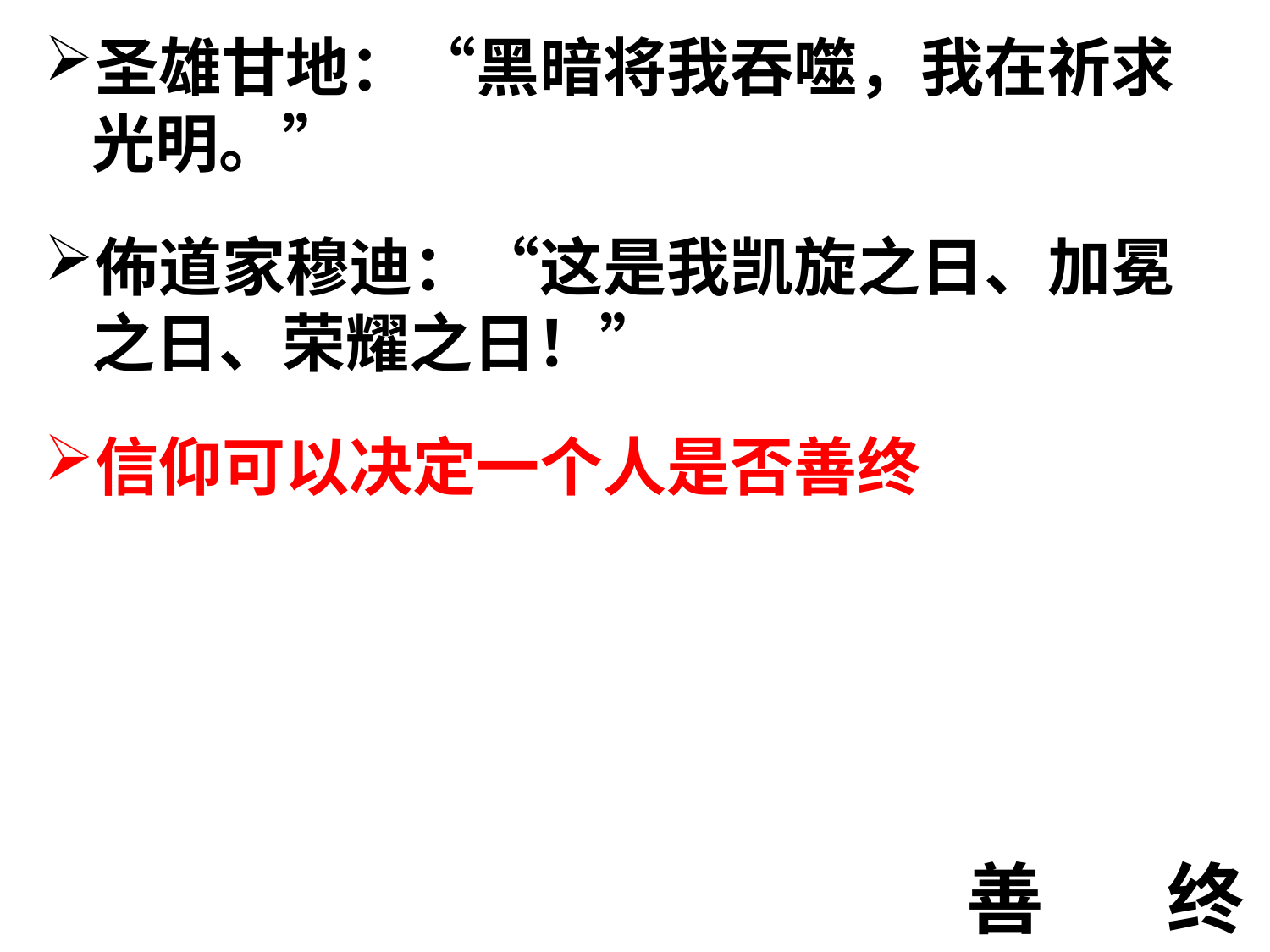

圣雄甘地：“黑暗将我吞噬，我在祈求光明。”

佈道家穆迪：“这是我凯旋之日、加冕之日、荣耀之日！”

信仰可以决定一个人是否善终
# 善       终